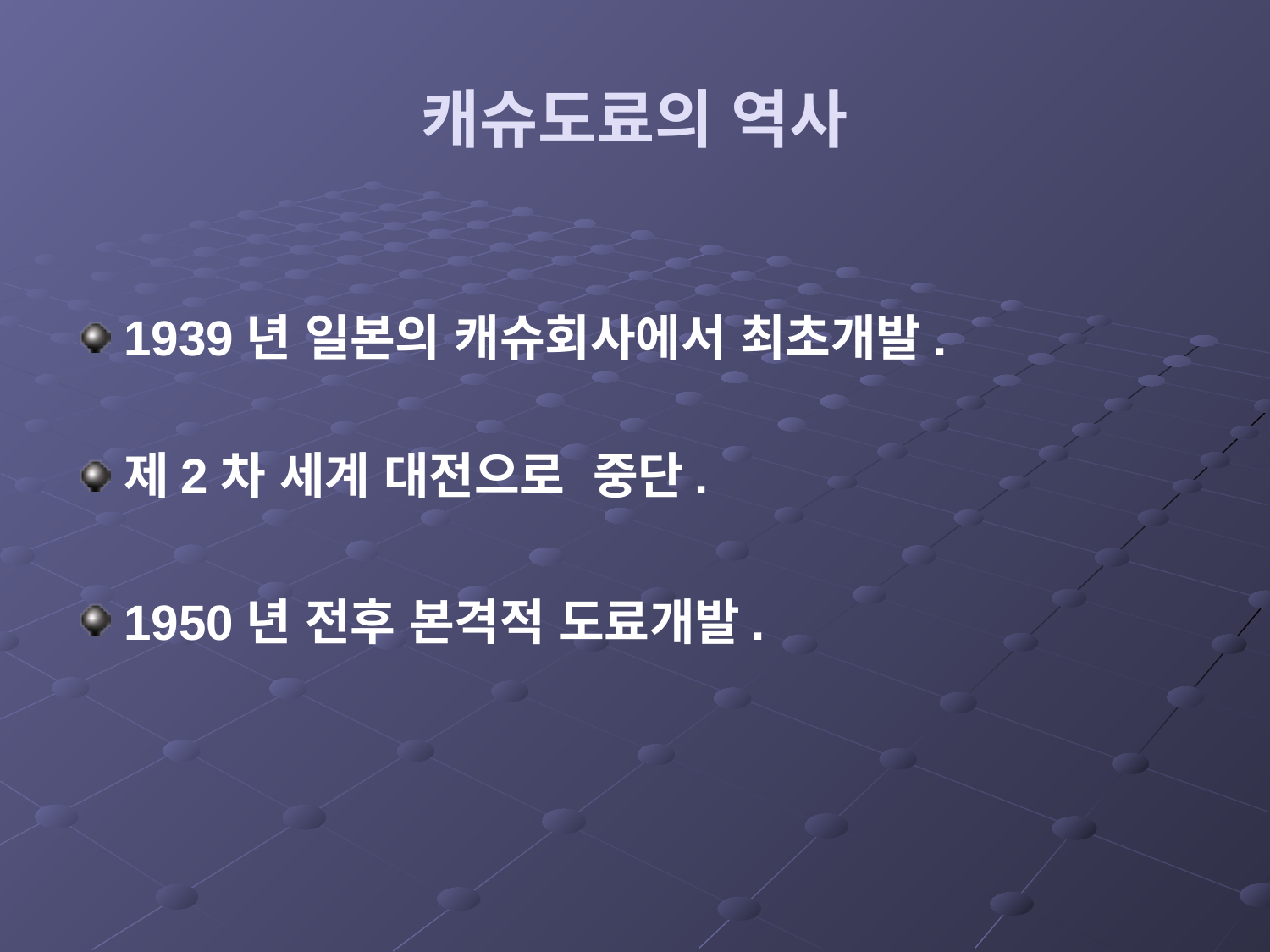

# 캐슈도료의 역사

1939년 일본의 캐슈회사에서 최초개발.

제2차 세계 대전으로  중단.

1950년 전후 본격적 도료개발.